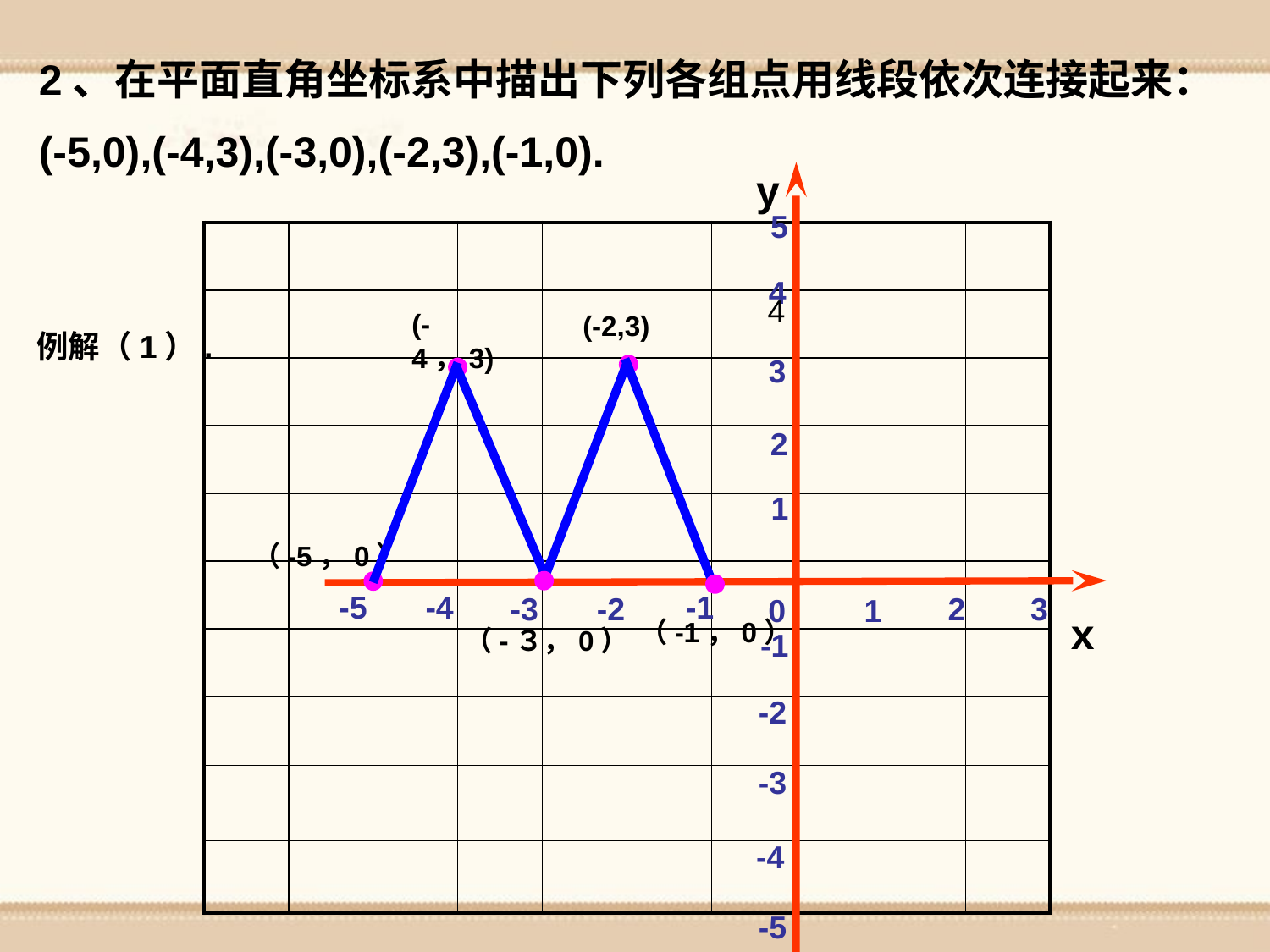

2、在平面直角坐标系中描出下列各组点用线段依次连接起来：
(-5,0),(-4,3),(-3,0),(-2,3),(-1,0).
y

5
|  |  |  |  |  |  |  |  |  |  |
| --- | --- | --- | --- | --- | --- | --- | --- | --- | --- |
|  |  |  |  |  |  |  |  |  |  |
|  |  |  |  |  |  |  |  |  |  |
|  |  |  |  |  |  |  |  |  |  |
|  |  |  |  |  |  |  |  |  |  |
|  |  |  |  |  |  |  |  |  |  |
|  |  |  |  |  |  |  |  |  |  |
|  |  |  |  |  |  |  |  |  |  |
|  |  |  |  |  |  |  |  |  |  |
|  |  |  |  |  |  |  |  |  |  |
4
4
(-4，3)

(-2,3)

例解（1）.
3

2
 1
（-5，0）

（-３，0）

（-1，0）

-5
-4
-1
2
-3
-2
3
0
 1
x
-1
-2
-3
-4
-5